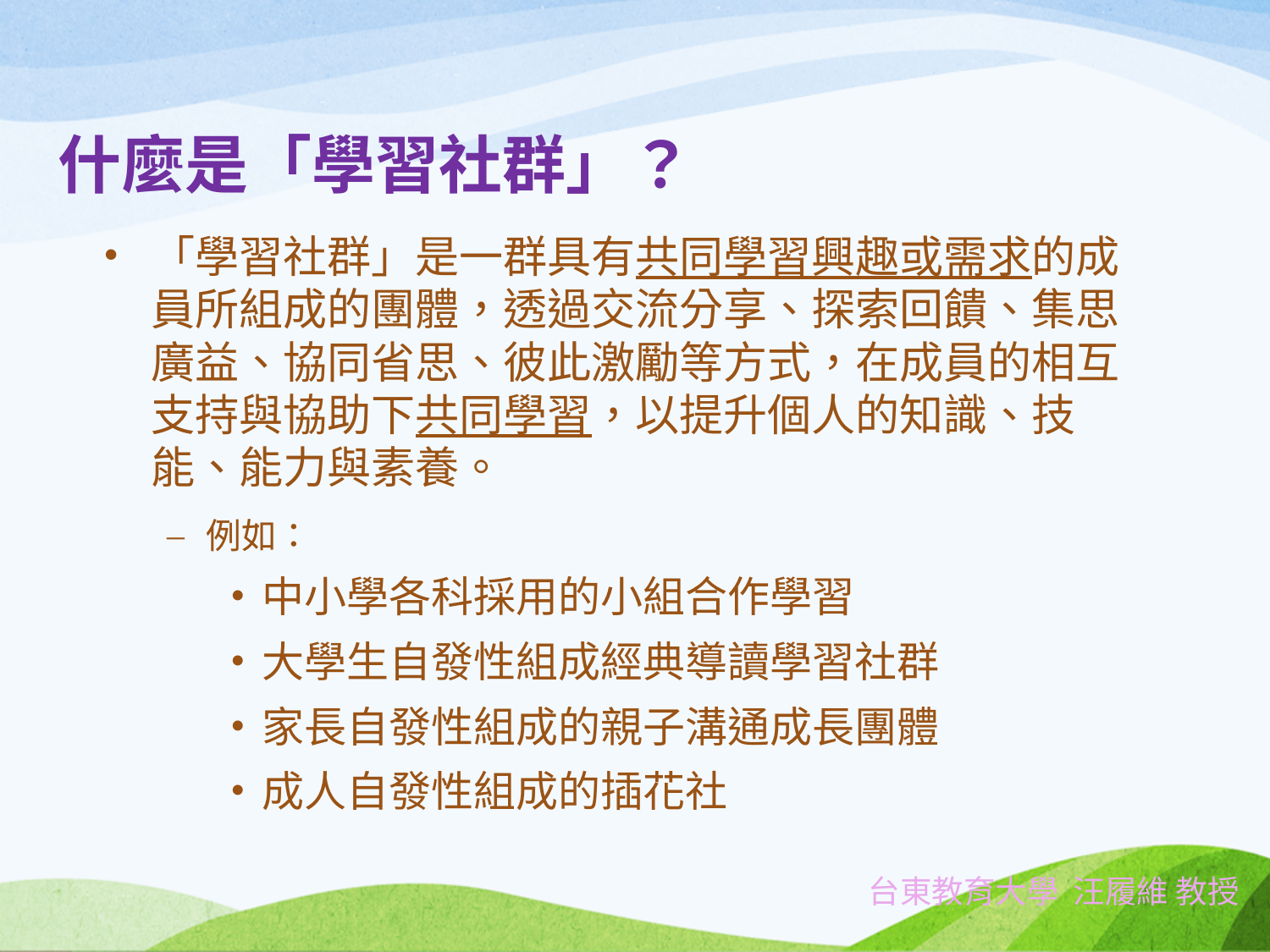

# 什麼是「學習社群」？
「學習社群」是一群具有共同學習興趣或需求的成員所組成的團體，透過交流分享、探索回饋、集思廣益、協同省思、彼此激勵等方式，在成員的相互支持與協助下共同學習，以提升個人的知識、技能、能力與素養。
例如：
中小學各科採用的小組合作學習
大學生自發性組成經典導讀學習社群
家長自發性組成的親子溝通成長團體
成人自發性組成的插花社
台東教育大學  汪履維 教授